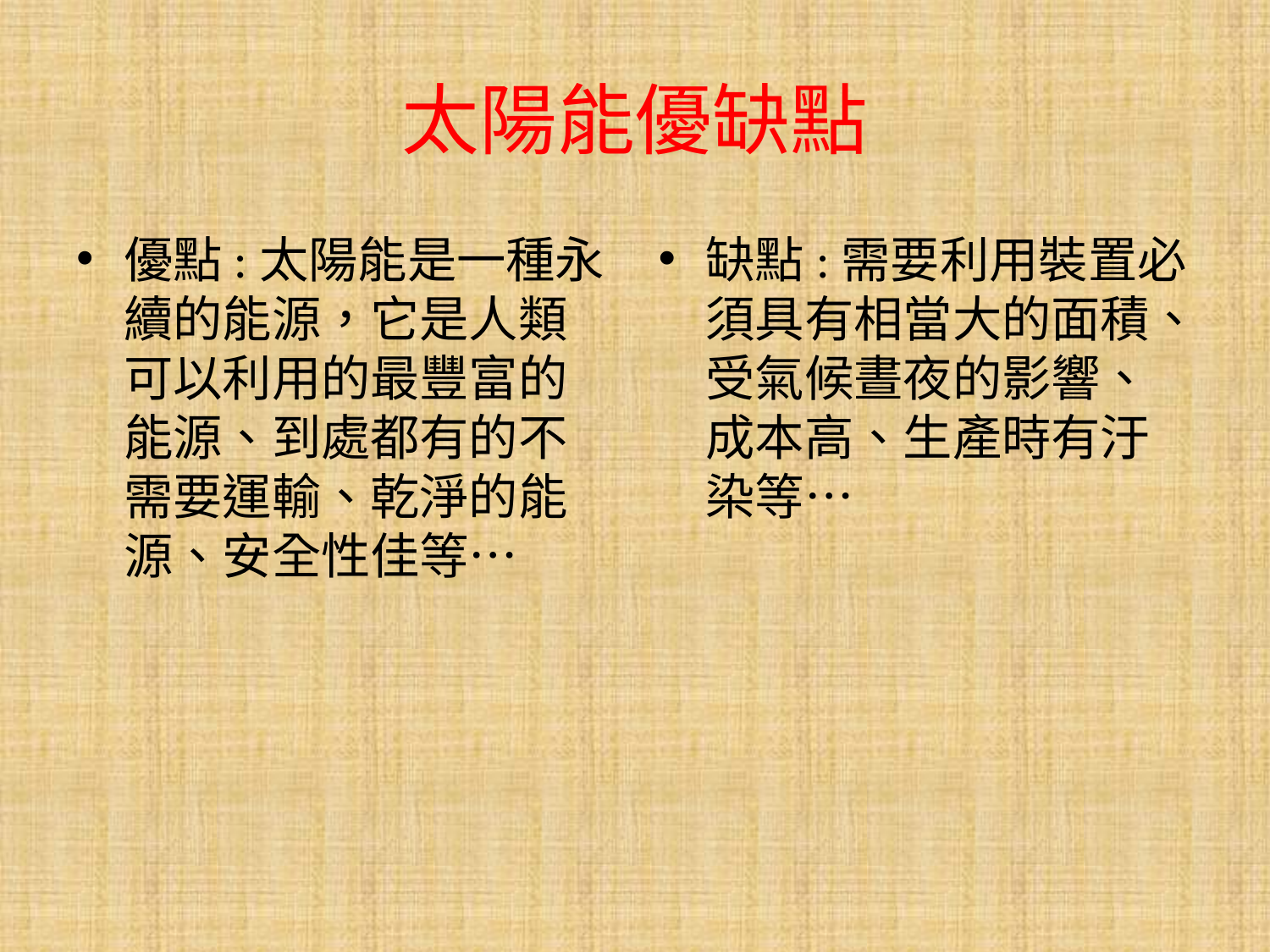

# 太陽能優缺點
優點:太陽能是一種永續的能源，它是人類可以利用的最豐富的能源、到處都有的不需要運輸、乾淨的能源、安全性佳等…
缺點:需要利用裝置必須具有相當大的面積、受氣候晝夜的影響、成本高、生產時有汙染等…